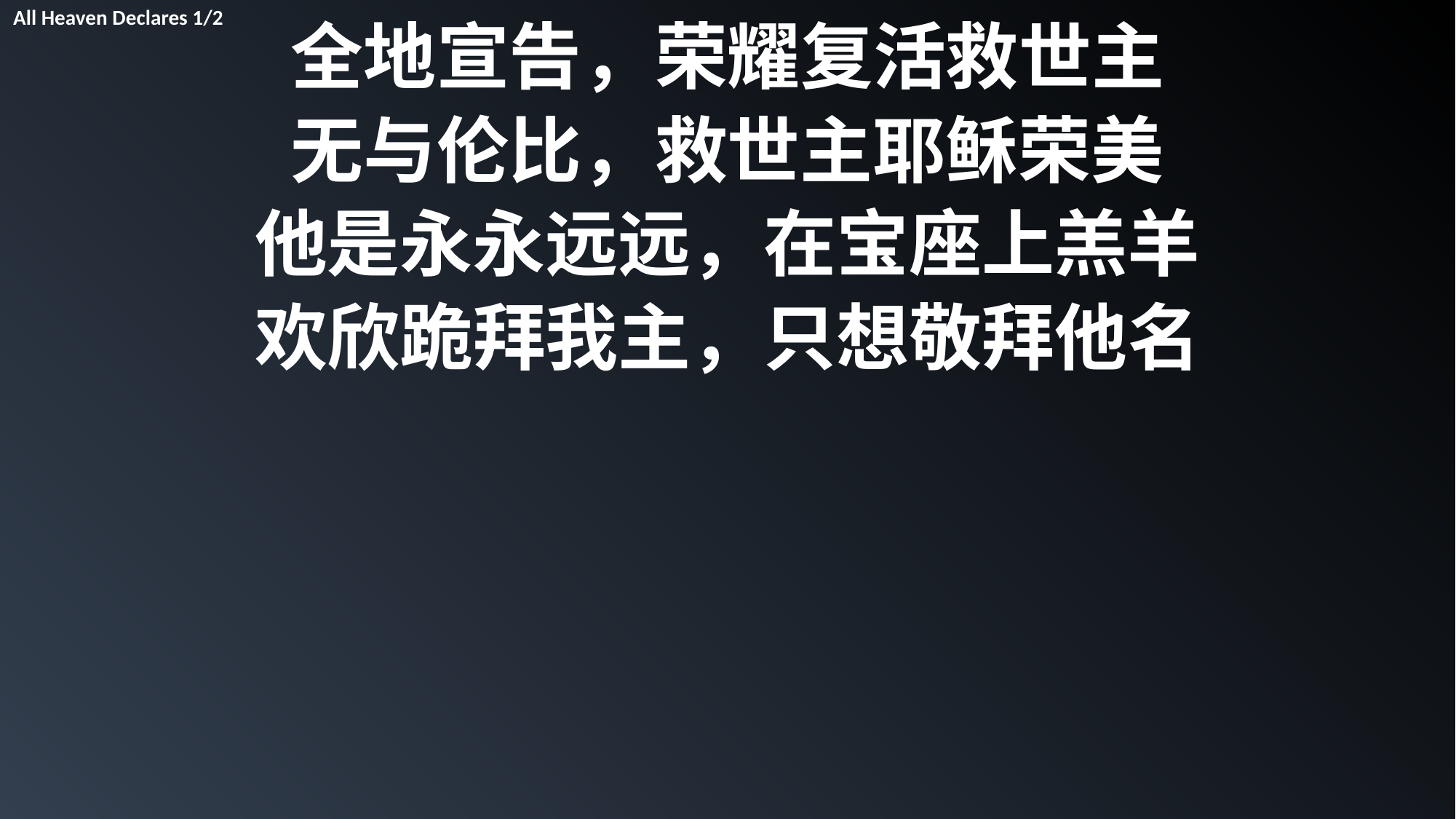

All Heaven Declares 1/2
全地宣告，荣耀复活救世主
无与伦比，救世主耶稣荣美
他是永永远远，在宝座上羔羊
欢欣跪拜我主，只想敬拜他名